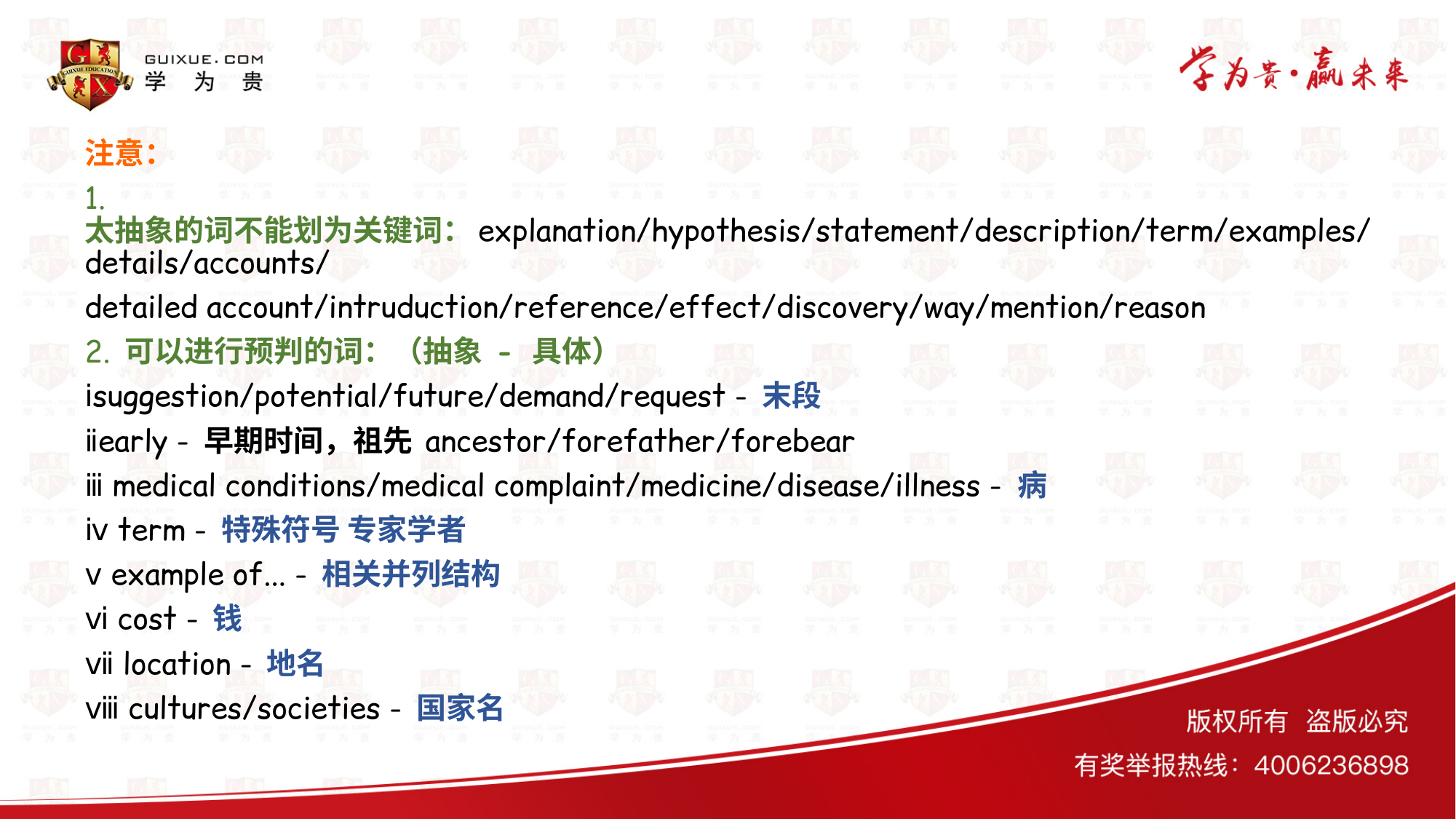

# 注意：
1. 太抽象的词不能划为关键词：explanation/hypothesis/statement/description/term/examples/details/accounts/
detailed account/intruduction/reference/effect/discovery/way/mention/reason
2. 可以进行预判的词：（抽象 - 具体）
ⅰsuggestion/potential/future/demand/request - 末段
ⅱearly - 早期时间，祖先 ancestor/forefather/forebear
ⅲ medical conditions/medical complaint/medicine/disease/illness - 病
ⅳ term - 特殊符号 专家学者
ⅴ example of... - 相关并列结构
ⅵ cost - 钱
ⅶ location - 地名
ⅷ cultures/societies - 国家名